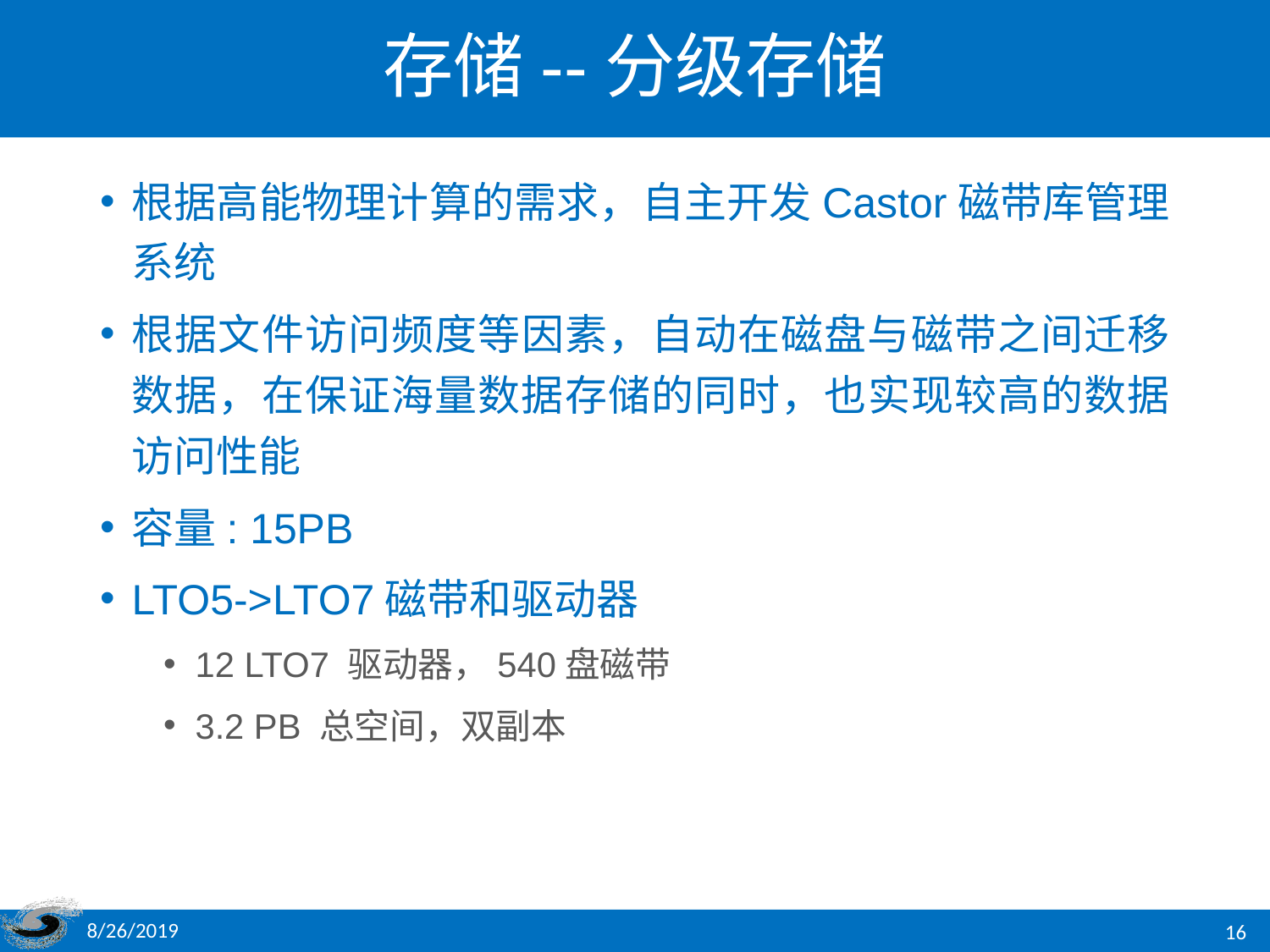

# 存储--分级存储
根据高能物理计算的需求，自主开发Castor磁带库管理系统
根据文件访问频度等因素，自动在磁盘与磁带之间迁移数据，在保证海量数据存储的同时，也实现较高的数据访问性能
容量: 15PB
LTO5->LTO7磁带和驱动器
12 LTO7 驱动器，540盘磁带
3.2 PB 总空间，双副本

8/26/2019
16